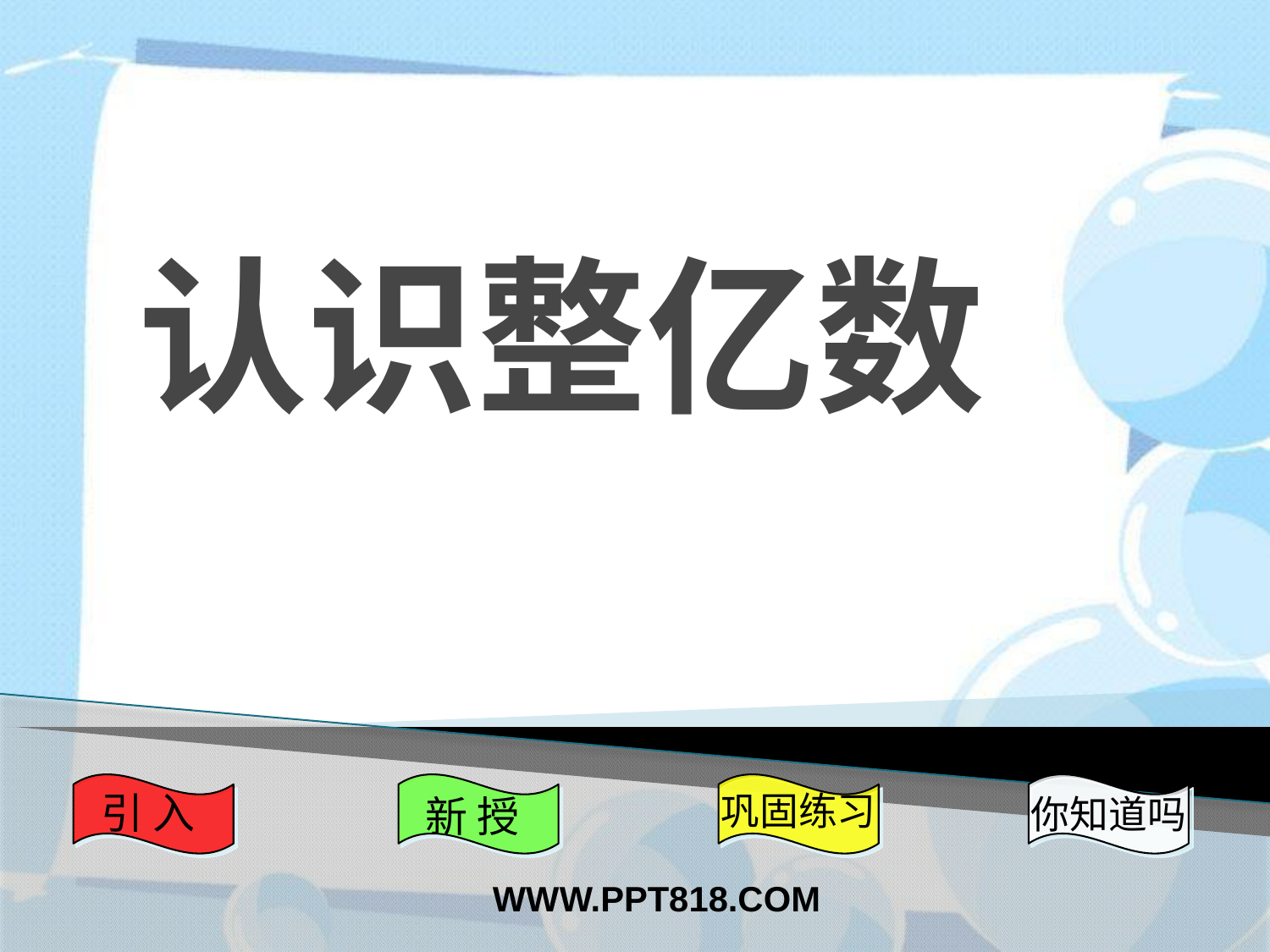

# 认识整亿数

引 入
巩固练习
新 授
你知道吗
WWW.PPT818.COM